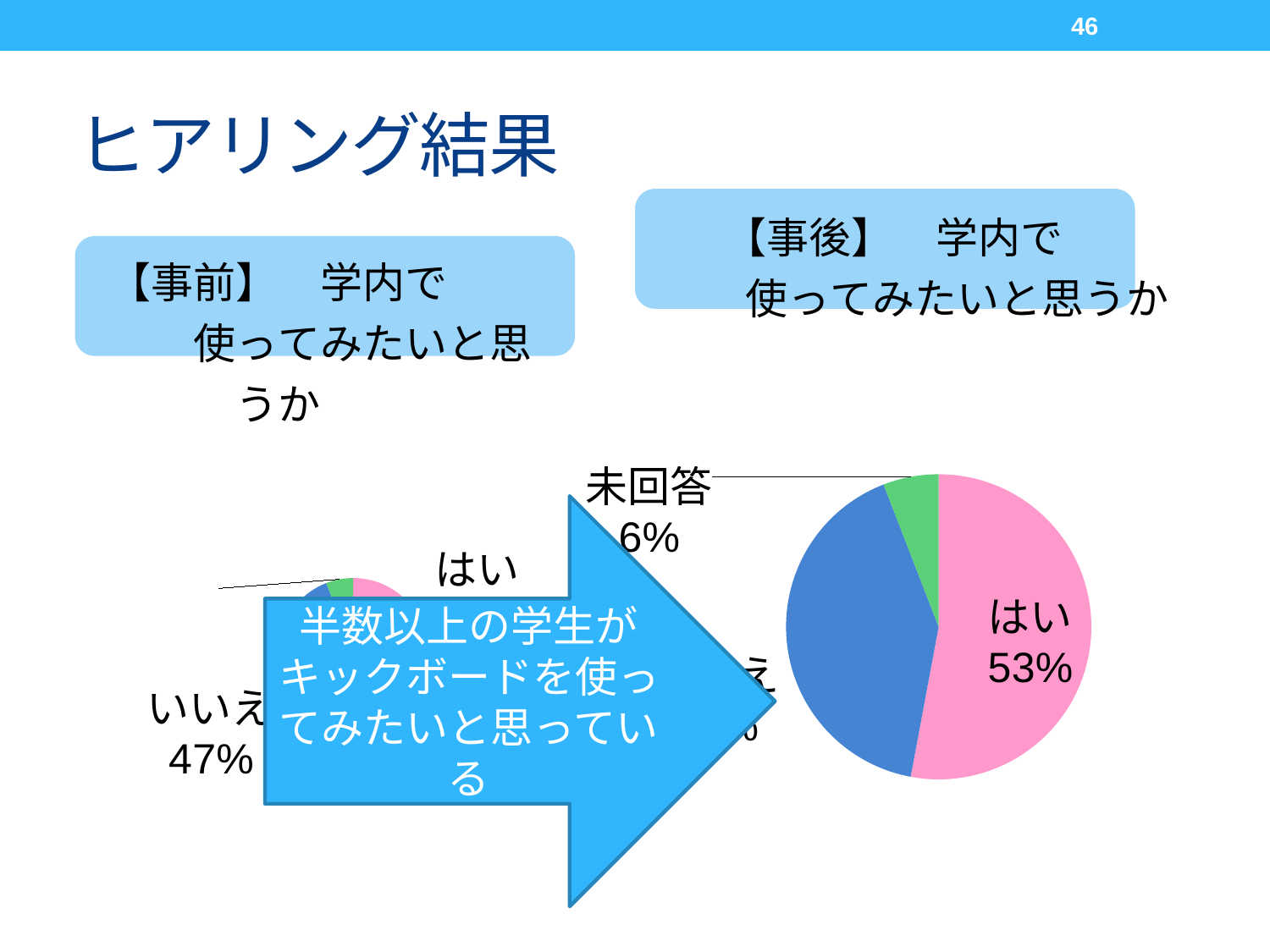

46
# ヒアリング結果

### Chart: 【事後】　学内で
　　　使ってみたいと思うか

| Category |  |
|---|---|
| はい | 9.0 |
| いいえ | 7.0 |
| 未回答 | 1.0 |

### Chart: 【事前】　学内で
　　　　使ってみたいと思うか

| Category |  |
|---|---|
| はい | 8.0 |
| いいえ | 8.0 |
| 未回答 | 1.0 |
半数以上の学生がキックボードを使ってみたいと思っている